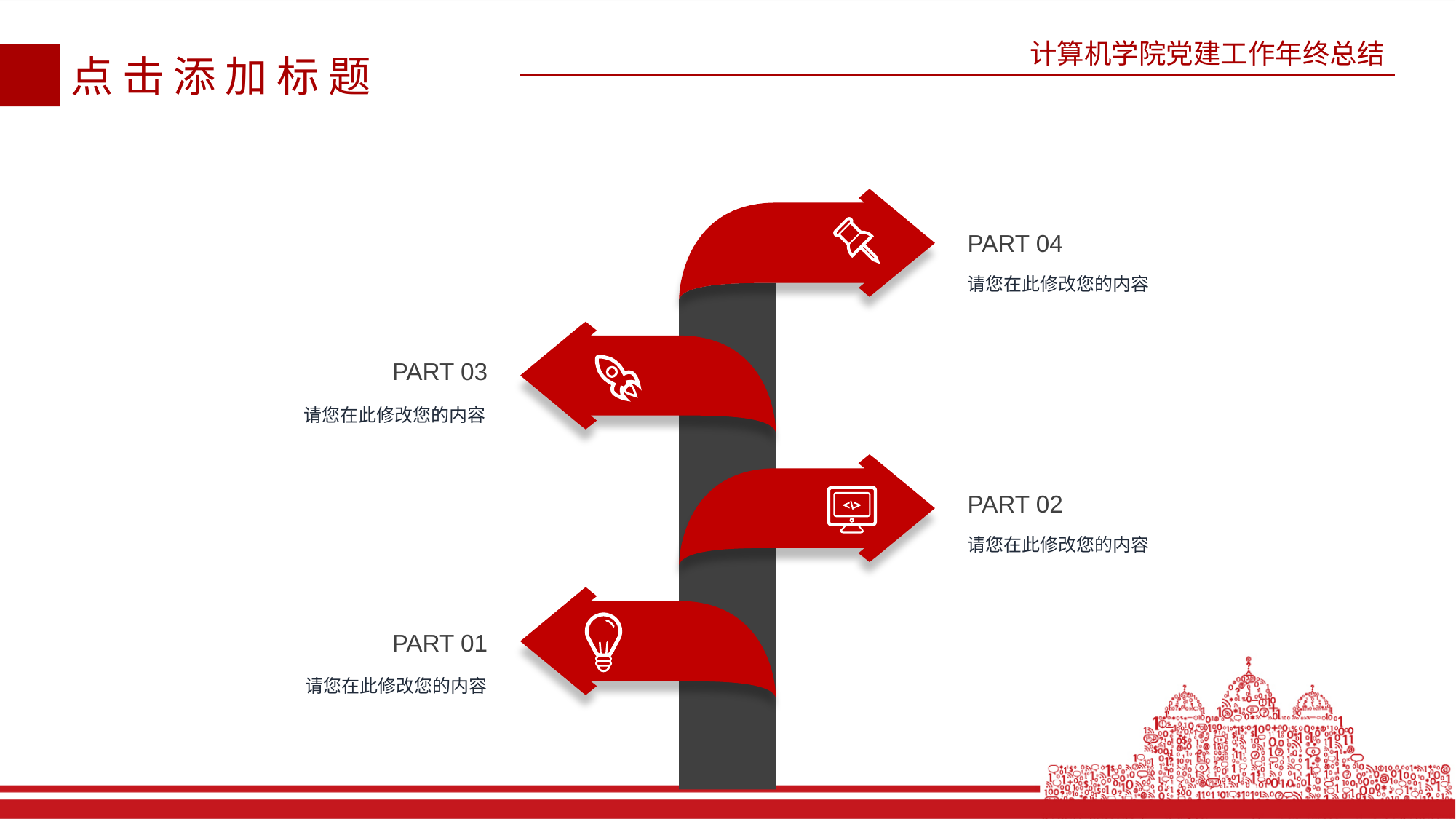

计算机学院党建工作年终总结

点击添加标题

PART 04
请您在此修改您的内容
PART 03
请您在此修改您的内容
PART 02
请您在此修改您的内容
PART 01
请您在此修改您的内容